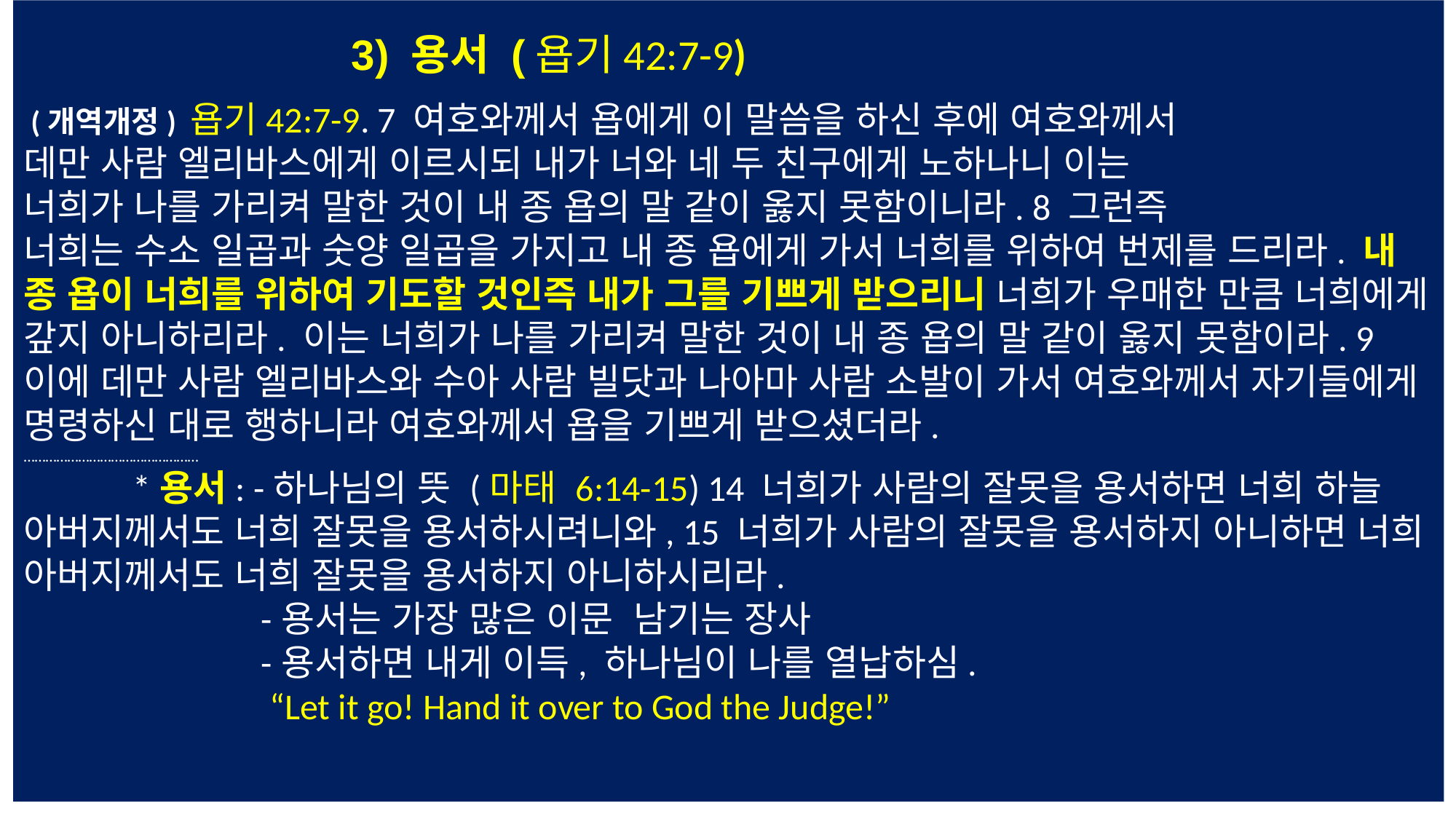

3) 용서 (욥기42:7-9)

 (개역개정) 욥기42:7-9. 7 여호와께서 욥에게 이 말씀을 하신 후에 여호와께서
데만 사람 엘리바스에게 이르시되 내가 너와 네 두 친구에게 노하나니 이는
너희가 나를 가리켜 말한 것이 내 종 욥의 말 같이 옳지 못함이니라. 8 그런즉
너희는 수소 일곱과 숫양 일곱을 가지고 내 종 욥에게 가서 너희를 위하여 번제를 드리라. 내 종 욥이 너희를 위하여 기도할 것인즉 내가 그를 기쁘게 받으리니 너희가 우매한 만큼 너희에게 갚지 아니하리라. 이는 너희가 나를 가리켜 말한 것이 내 종 욥의 말 같이 옳지 못함이라. 9 이에 데만 사람 엘리바스와 수아 사람 빌닷과 나아마 사람 소발이 가서 여호와께서 자기들에게 명령하신 대로 행하니라 여호와께서 욥을 기쁘게 받으셨더라.
…………………………………………
	*용서: -하나님의 뜻 (마태 6:14-15) 14 너희가 사람의 잘못을 용서하면 너희 하늘 아버지께서도 너희 잘못을 용서하시려니와, 15 너희가 사람의 잘못을 용서하지 아니하면 너희 아버지께서도 너희 잘못을 용서하지 아니하시리라.
                             -용서는 가장 많은 이문  남기는 장사
                             -용서하면 내게 이득, 하나님이 나를 열납하심.
                              “Let it go! Hand it over to God the Judge!”